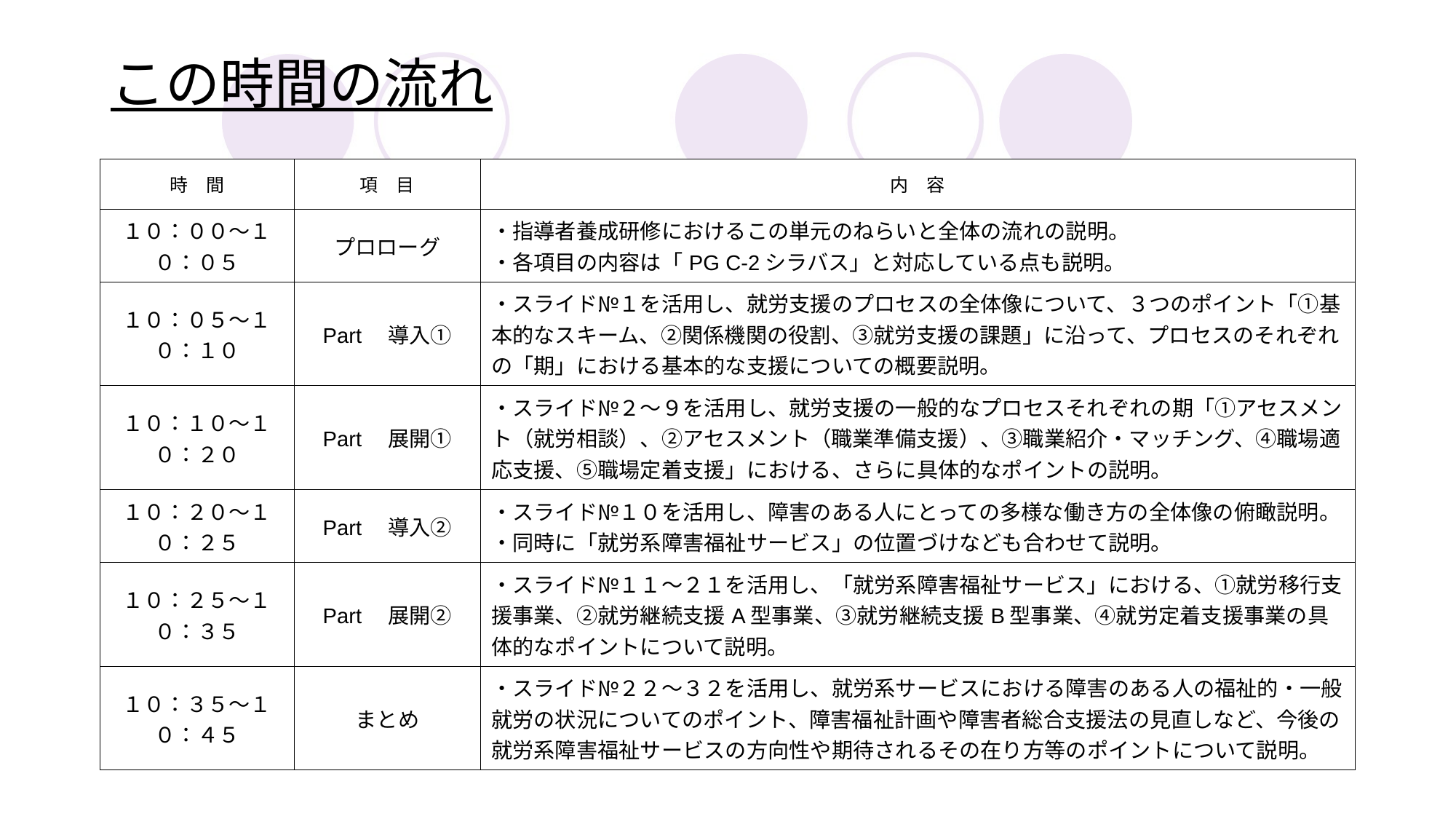

# この時間の流れ
| 時　間 | 項　目 | 内　容 |
| --- | --- | --- |
| １０：００～１０：０５ | プロローグ | ・指導者養成研修におけるこの単元のねらいと全体の流れの説明。 ・各項目の内容は「PG C-2シラバス」と対応している点も説明。 |
| １０：０５～１０：１０ | Part　導入① | ・スライド№１を活用し、就労支援のプロセスの全体像について、３つのポイント「①基本的なスキーム、②関係機関の役割、③就労支援の課題」に沿って、プロセスのそれぞれの「期」における基本的な支援についての概要説明。 |
| １０：１０～１０：２０ | Part　展開① | ・スライド№２～９を活用し、就労支援の一般的なプロセスそれぞれの期「①アセスメント（就労相談）、②アセスメント（職業準備支援）、③職業紹介・マッチング、④職場適応支援、⑤職場定着支援」における、さらに具体的なポイントの説明。 |
| １０：２０～１０：２５ | Part　導入② | ・スライド№１０を活用し、障害のある人にとっての多様な働き方の全体像の俯瞰説明。 ・同時に「就労系障害福祉サービス」の位置づけなども合わせて説明。 |
| １０：２５～１０：３５ | Part　展開② | ・スライド№１１～２１を活用し、「就労系障害福祉サービス」における、①就労移行支援事業、②就労継続支援A型事業、③就労継続支援B型事業、④就労定着支援事業の具体的なポイントについて説明。 |
| １０：３５～１０：４５ | まとめ | ・スライド№２２～３２を活用し、就労系サービスにおける障害のある人の福祉的・一般就労の状況についてのポイント、障害福祉計画や障害者総合支援法の見直しなど、今後の就労系障害福祉サービスの方向性や期待されるその在り方等のポイントについて説明。 |